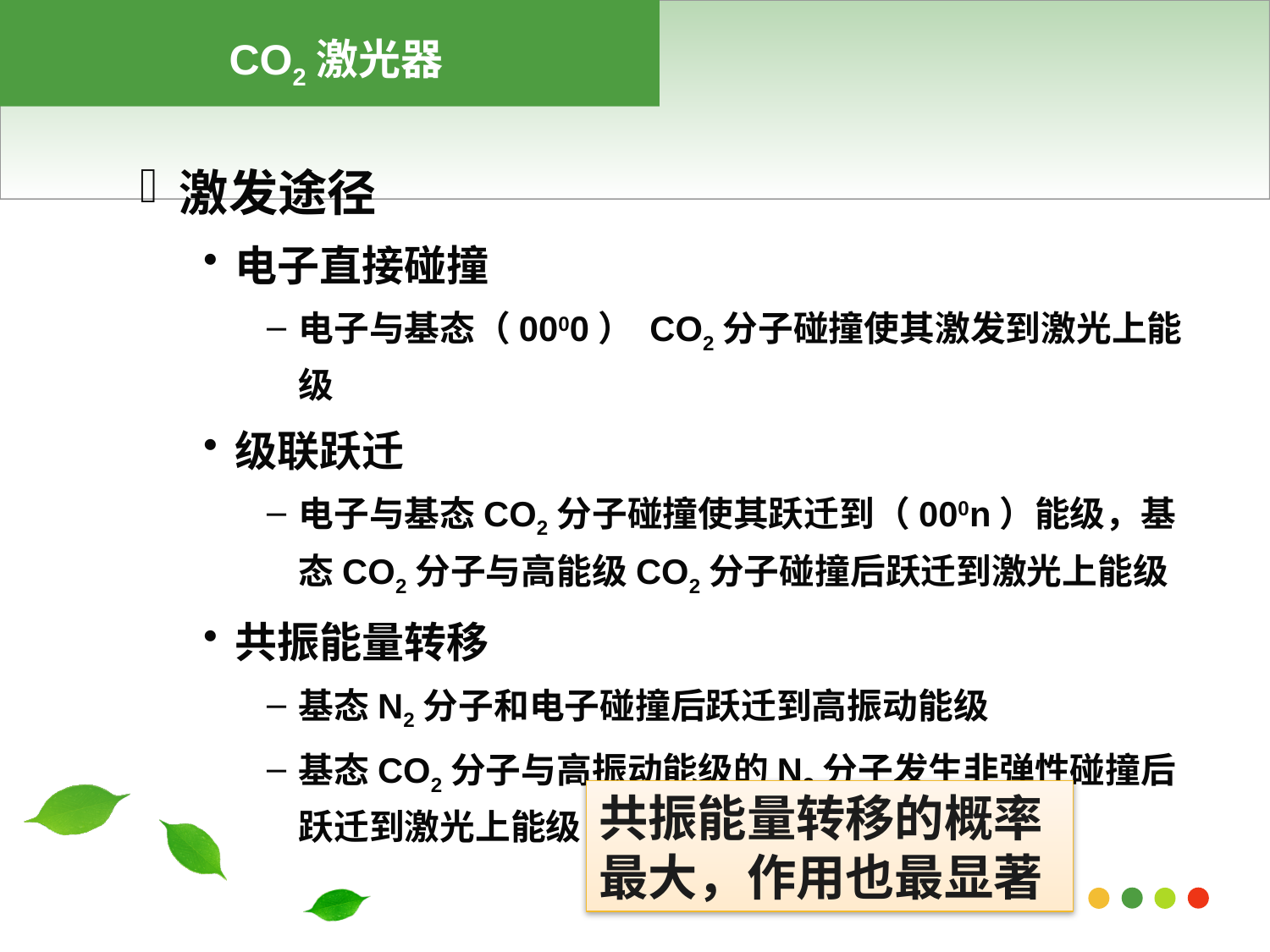

CO2激光器
#
激发途径
电子直接碰撞
电子与基态（0000） CO2分子碰撞使其激发到激光上能级
级联跃迁
电子与基态CO2分子碰撞使其跃迁到（000n）能级，基态CO2分子与高能级CO2分子碰撞后跃迁到激光上能级
共振能量转移
基态N2分子和电子碰撞后跃迁到高振动能级
基态CO2分子与高振动能级的N2分子发生非弹性碰撞后跃迁到激光上能级
共振能量转移的概率最大，作用也最显著